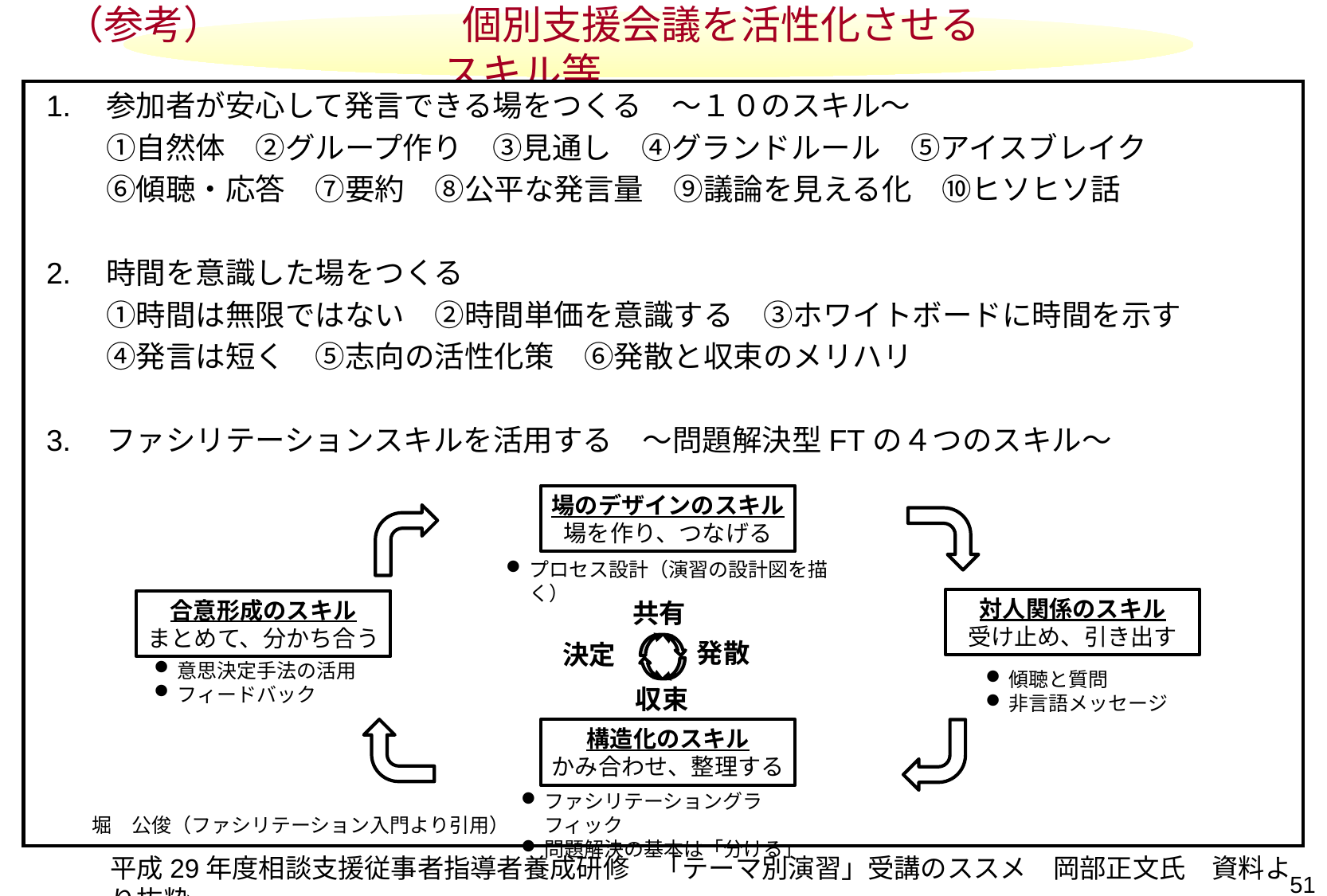

（参考）　　　　　　個別支援会議を活性化させるスキル等

参加者が安心して発言できる場をつくる　～１０のスキル～
　　①自然体　②グループ作り　③見通し　④グランドルール　⑤アイスブレイク
　　⑥傾聴・応答　⑦要約　⑧公平な発言量　⑨議論を見える化　⑩ヒソヒソ話

時間を意識した場をつくる
　　①時間は無限ではない　②時間単価を意識する　③ホワイトボードに時間を示す
　　④発言は短く　⑤志向の活性化策　⑥発散と収束のメリハリ

ファシリテーションスキルを活用する　～問題解決型FTの４つのスキル～

場のデザインのスキル
場を作り、つなげる

プロセス設計（演習の設計図を描く）
対人関係のスキル
受け止め、引き出す
合意形成のスキル
まとめて、分かち合う
共有
発散
決定

意思決定手法の活用
フィードバック
傾聴と質問
非言語メッセージ
収束

構造化のスキル
かみ合わせ、整理する

ファシリテーショングラフィック
問題解決の基本は「分ける」
堀　公俊（ファシリテーション入門より引用）
平成29年度相談支援従事者指導者養成研修　「テーマ別演習」受講のススメ　岡部正文氏　資料より抜粋
51